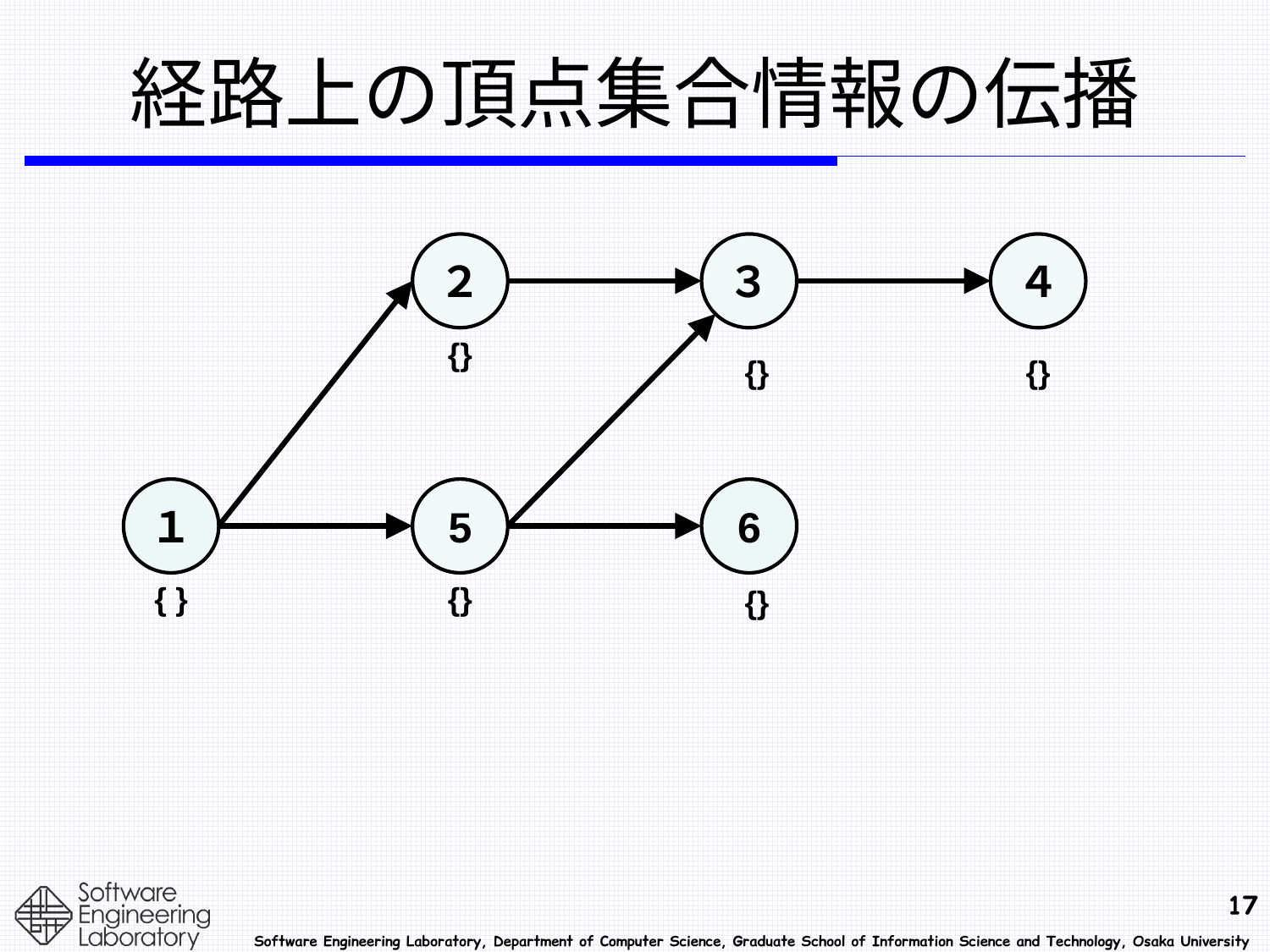

# 経路上の頂点集合情報の伝播
４
２
３
{}
{}
{}
１
6
5
{ }
{}
{}